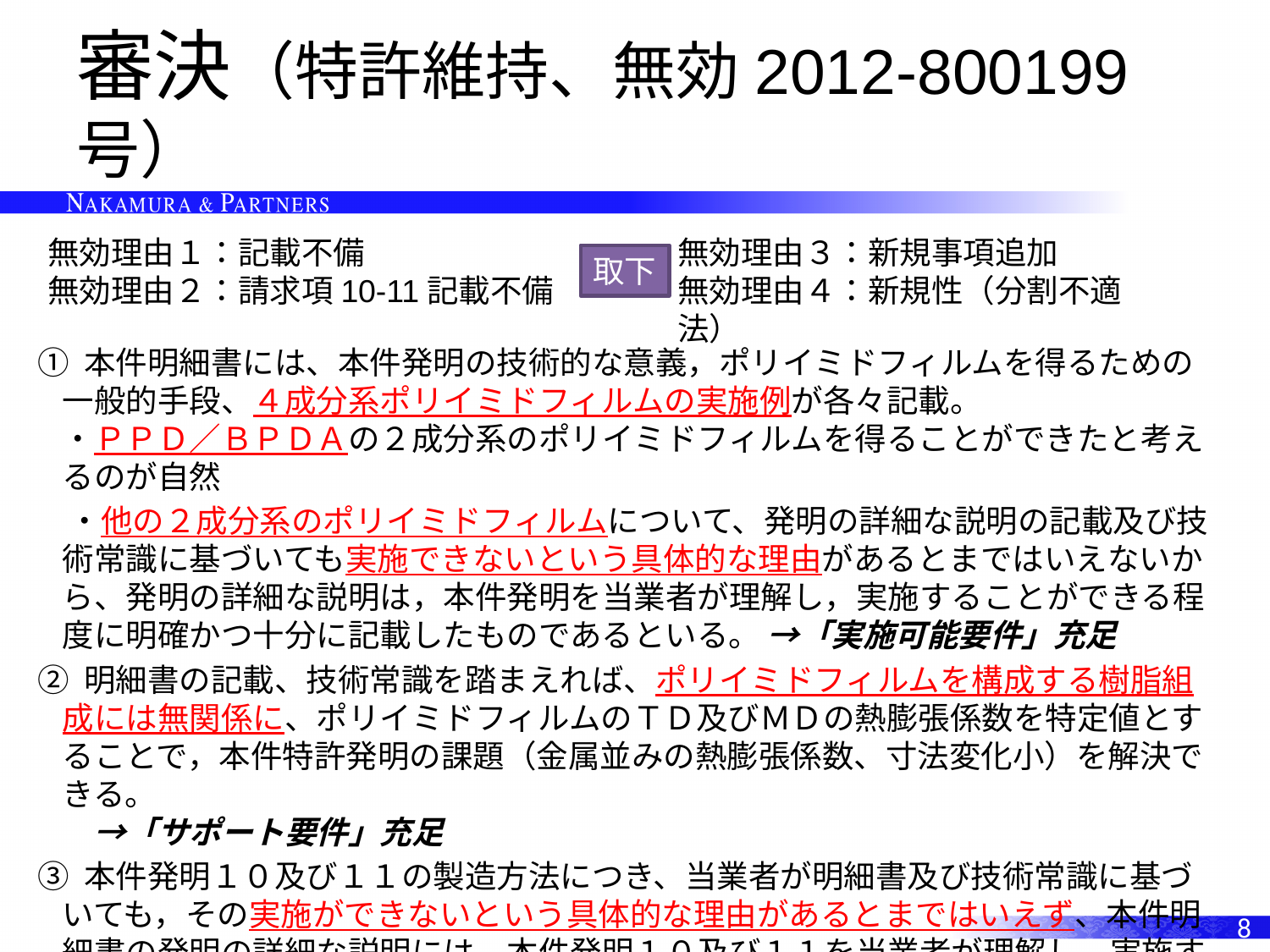

# 審決（特許維持、無効2012-800199号）
無効理由３：新規事項追加
無効理由４：新規性（分割不適法）
無効理由１：記載不備
無効理由２：請求項10-11記載不備
取下
① 本件明細書には、本件発明の技術的な意義，ポリイミドフィルムを得るための一般的手段、４成分系ポリイミドフィルムの実施例が各々記載。
・ＰＰＤ／ＢＰＤＡの２成分系のポリイミドフィルムを得ることができたと考えるのが自然
　・他の２成分系のポリイミドフィルムについて、発明の詳細な説明の記載及び技術常識に基づいても実施できないという具体的な理由があるとまではいえないから、発明の詳細な説明は，本件発明を当業者が理解し，実施することができる程度に明確かつ十分に記載したものであるといる。 →「実施可能要件」充足
② 明細書の記載、技術常識を踏まえれば、ポリイミドフィルムを構成する樹脂組成には無関係に、ポリイミドフィルムのＴＤ及びＭＤの熱膨張係数を特定値とすることで，本件特許発明の課題（金属並みの熱膨張係数、寸法変化小）を解決できる。
　→「サポート要件」充足
③ 本件発明１０及び１１の製造方法につき、当業者が明細書及び技術常識に基づいても，その実施ができないという具体的な理由があるとまではいえず、本件明細書の発明の詳細な説明には，本件発明１０及び１１を当業者が理解し、実施することができる程度に明確かつ十分に記載したものである。→「実施可能要件」充足
8